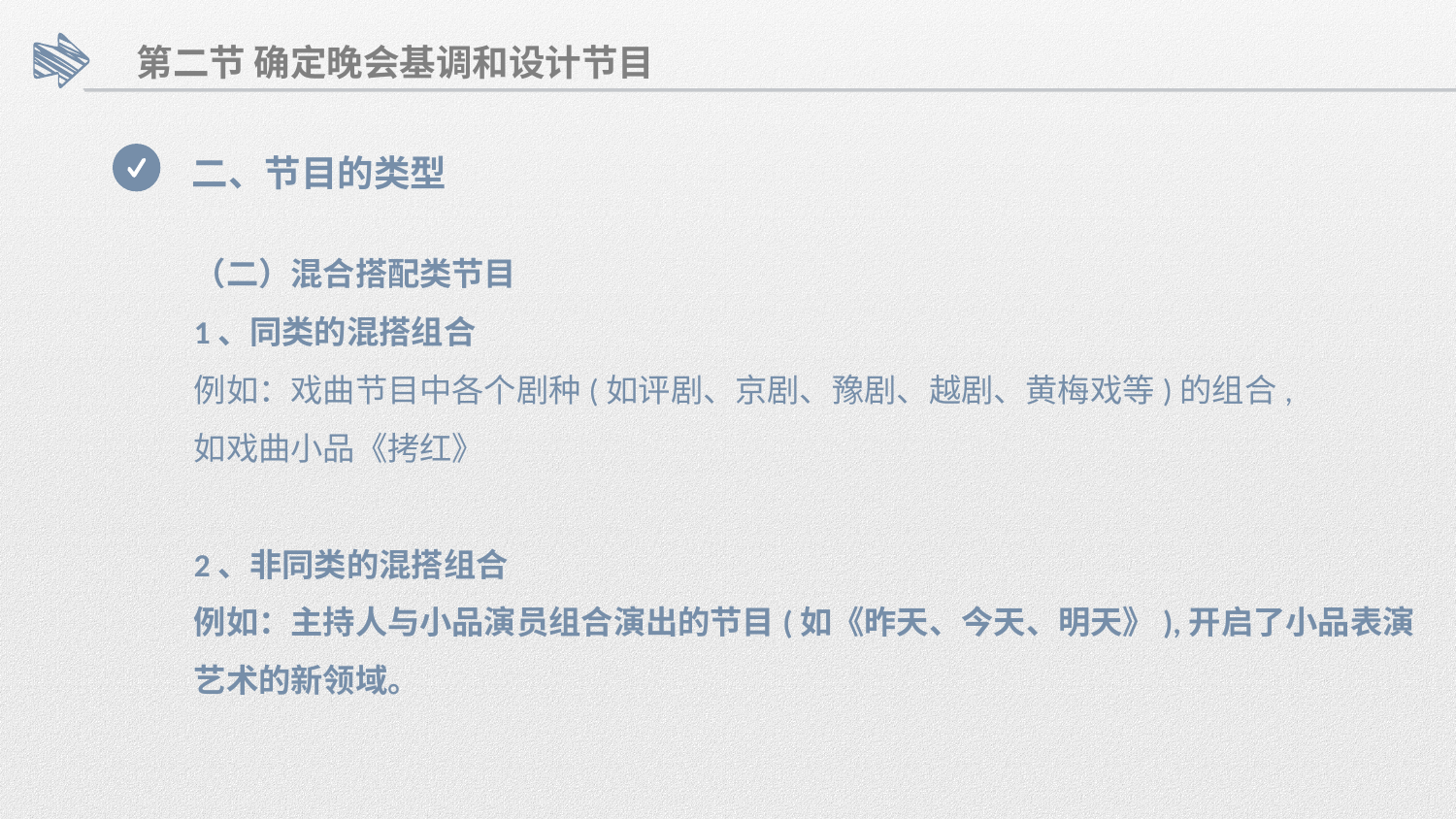

第二节 确定晚会基调和设计节目
二、节目的类型

（二）混合搭配类节目
1、同类的混搭组合
例如：戏曲节目中各个剧种(如评剧、京剧、豫剧、越剧、黄梅戏等)的组合,
如戏曲小品《拷红》

2、非同类的混搭组合
例如：主持人与小品演员组合演出的节目(如《昨天、今天、明天》),开启了小品表演
艺术的新领域。